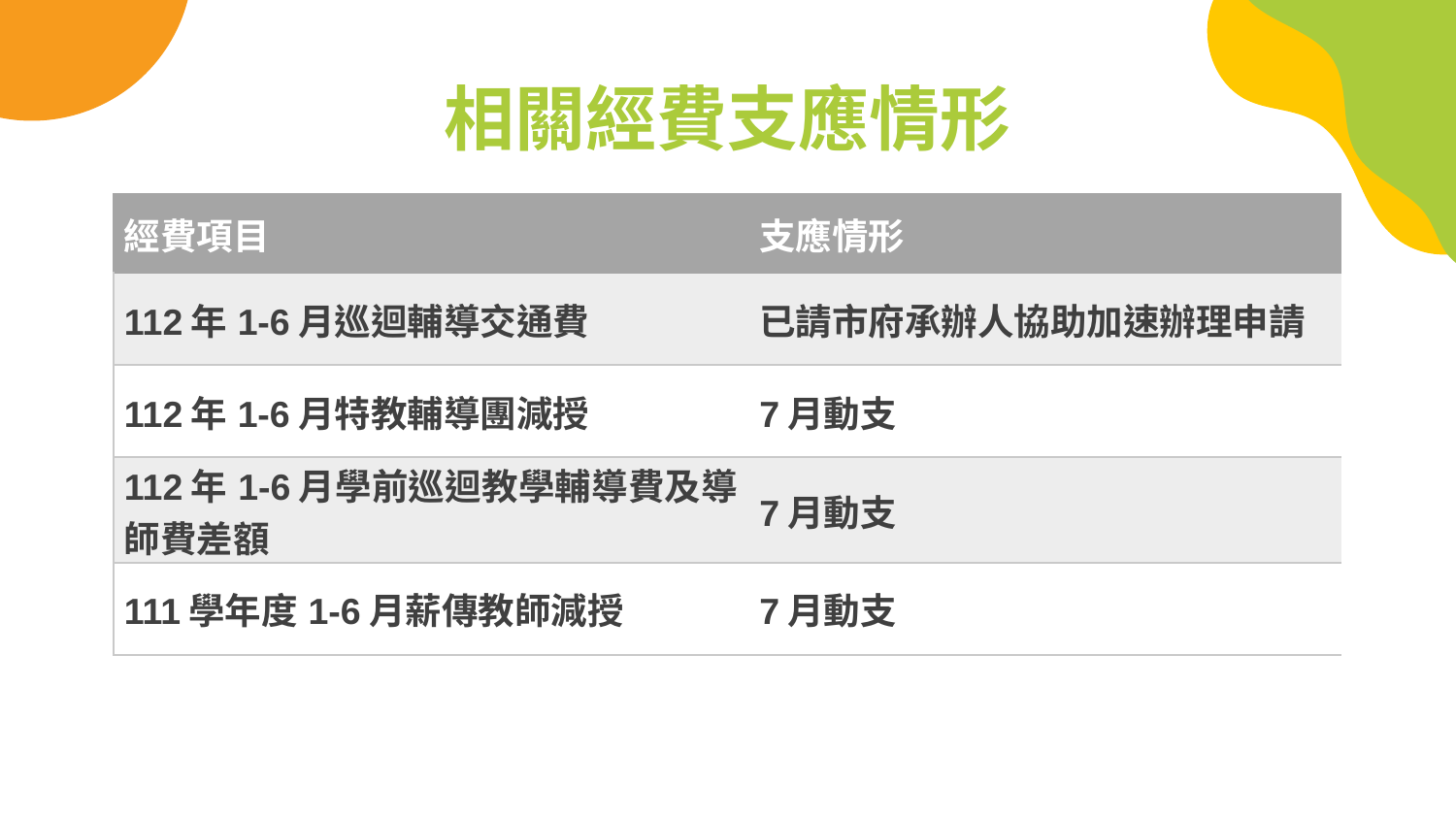

# 相關經費支應情形
| 經費項目 | 支應情形 |
| --- | --- |
| 112年1-6月巡迴輔導交通費 | 已請市府承辦人協助加速辦理申請 |
| 112年1-6月特教輔導團減授 | 7月動支 |
| 112年1-6月學前巡迴教學輔導費及導師費差額 | 7月動支 |
| 111學年度1-6月薪傳教師減授 | 7月動支 |